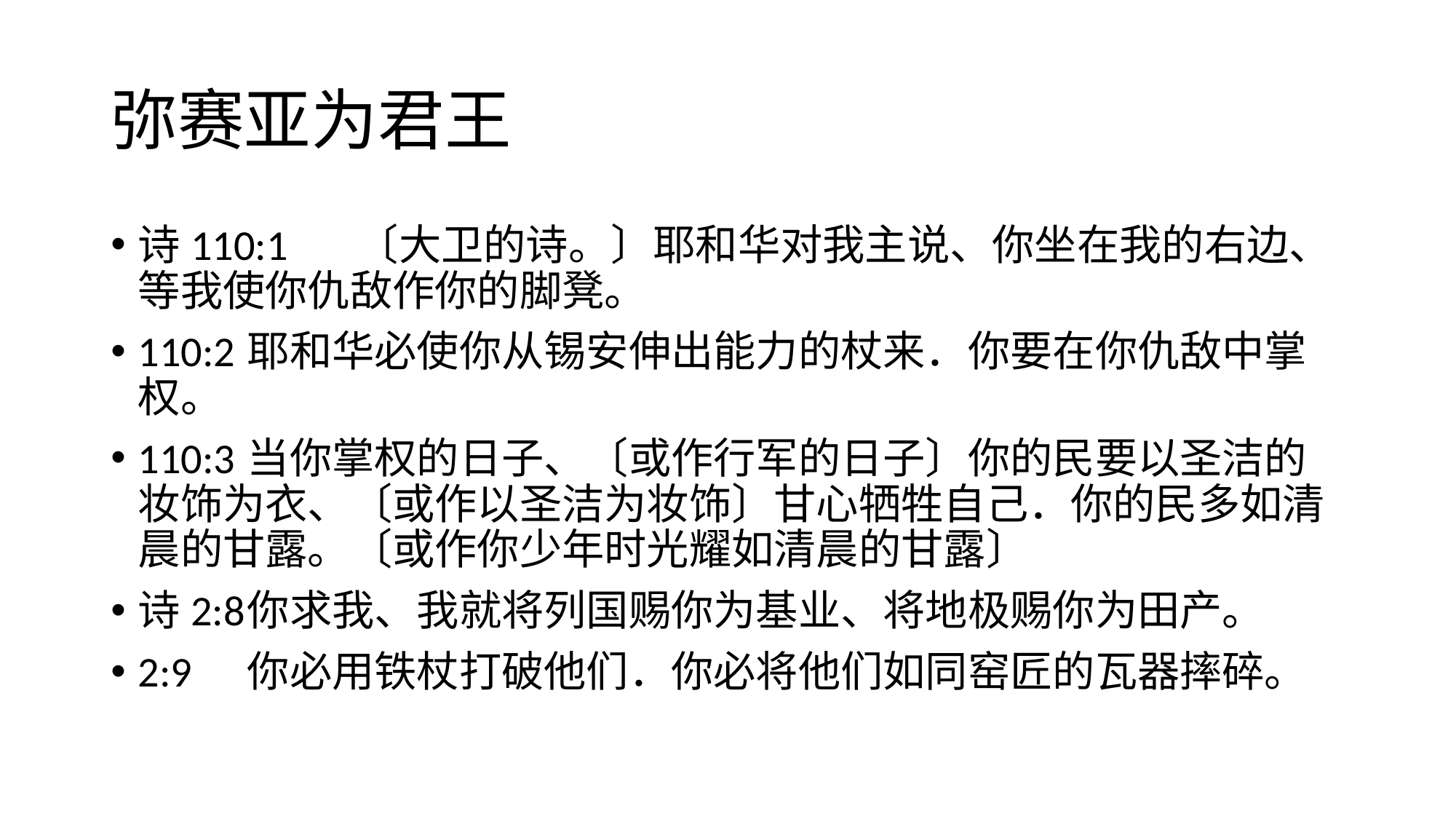

# 弥赛亚为君王
诗110:1	〔大卫的诗。〕耶和华对我主说、你坐在我的右边、等我使你仇敌作你的脚凳。
110:2	耶和华必使你从锡安伸出能力的杖来．你要在你仇敌中掌权。
110:3	当你掌权的日子、〔或作行军的日子〕你的民要以圣洁的妆饰为衣、〔或作以圣洁为妆饰〕甘心牺牲自己．你的民多如清晨的甘露。〔或作你少年时光耀如清晨的甘露〕
诗2:8	你求我、我就将列国赐你为基业、将地极赐你为田产。
2:9	你必用铁杖打破他们．你必将他们如同窑匠的瓦器摔碎。